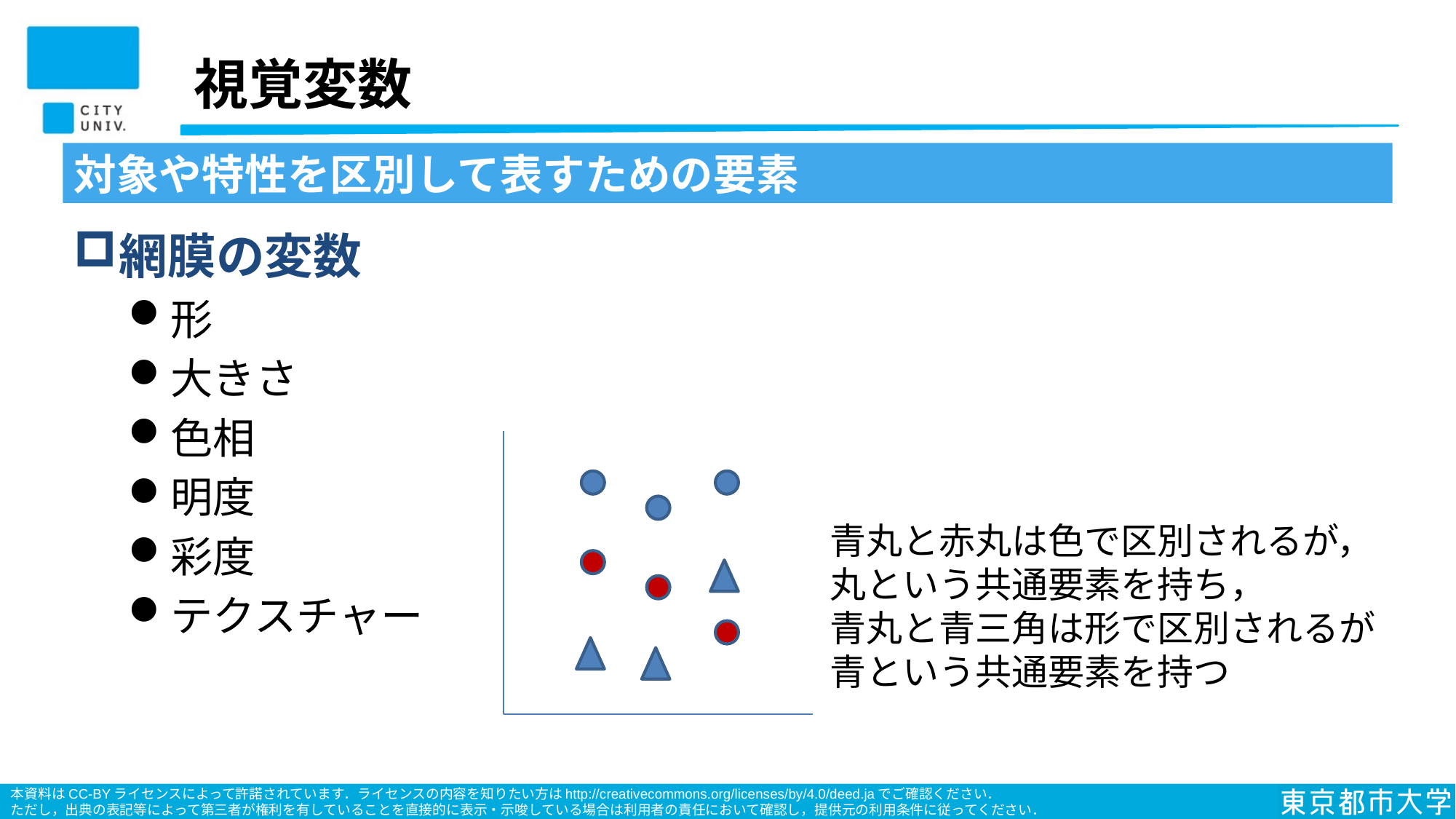

# 視覚変数

対象や特性を区別して表すための要素
網膜の変数
形
大きさ
色相
明度
彩度
テクスチャー

青丸と赤丸は色で区別されるが，
丸という共通要素を持ち，
青丸と青三角は形で区別されるが
青という共通要素を持つ